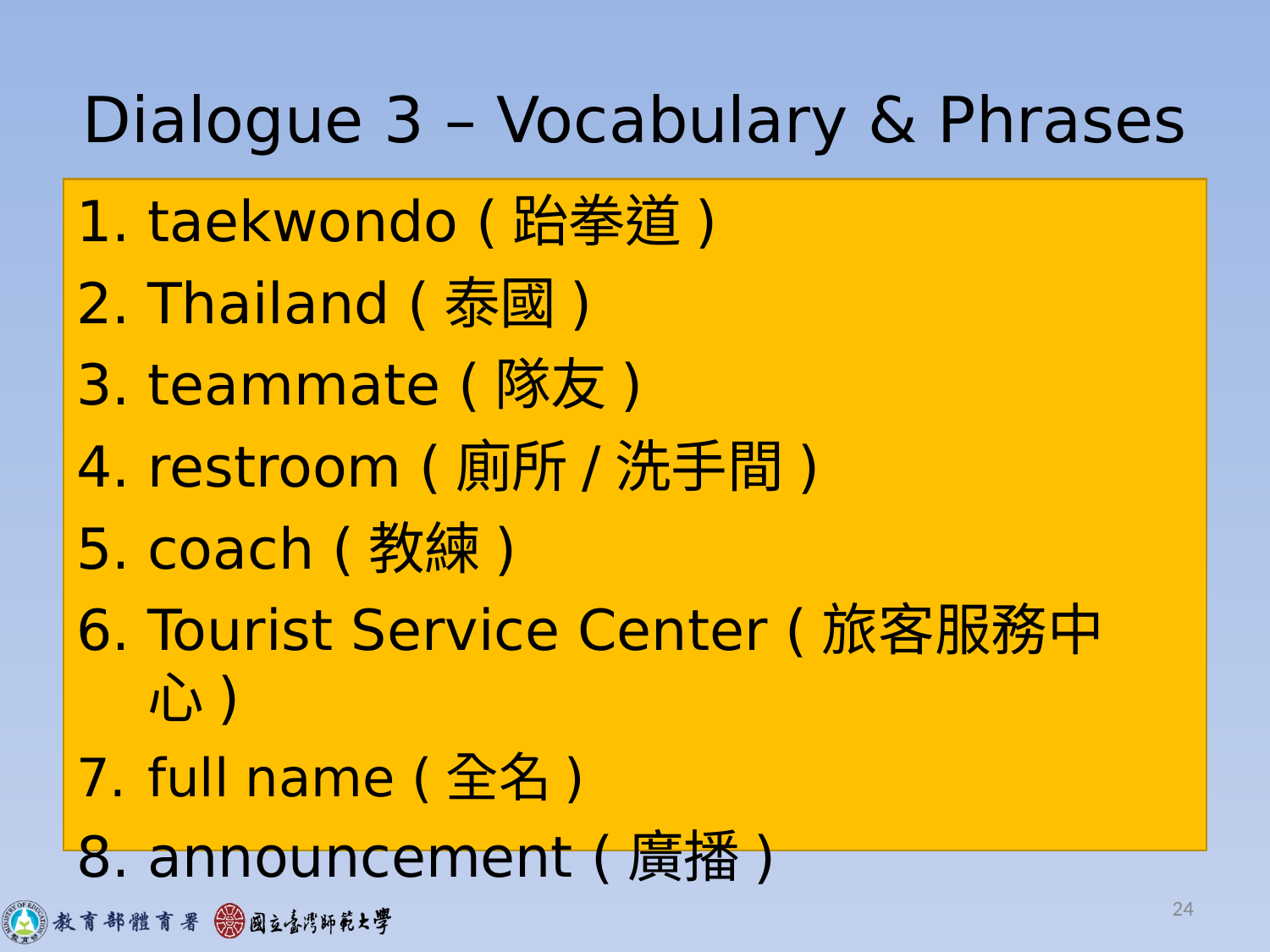

# Dialogue 3 – Vocabulary & Phrases
taekwondo (跆拳道)
Thailand (泰國)
teammate (隊友)
restroom (廁所/洗手間)
coach (教練)
Tourist Service Center (旅客服務中心)
full name (全名)
8. announcement (廣播)

24